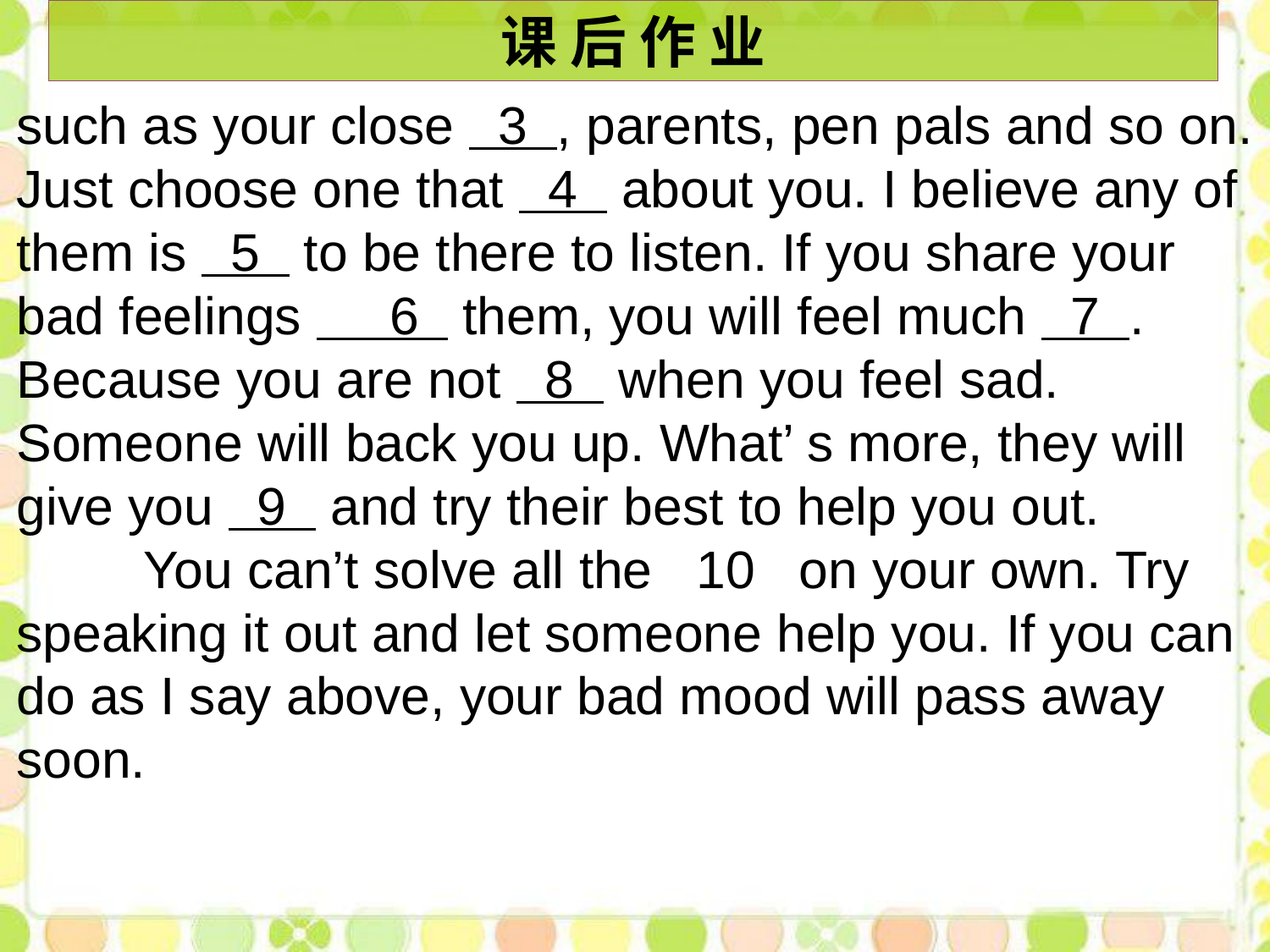

课 后 作 业
such as your close   3  , parents, pen pals and so on. Just choose one that   4   about you. I believe any of them is   5   to be there to listen. If you share your bad feelings      6   them, you will feel much   7  . Because you are not   8   when you feel sad. Someone will back you up. What’ s more, they will give you   9   and try their best to help you out.
	You can’t solve all the   10   on your own. Try speaking it out and let someone help you. If you can do as I say above, your bad mood will pass away soon.